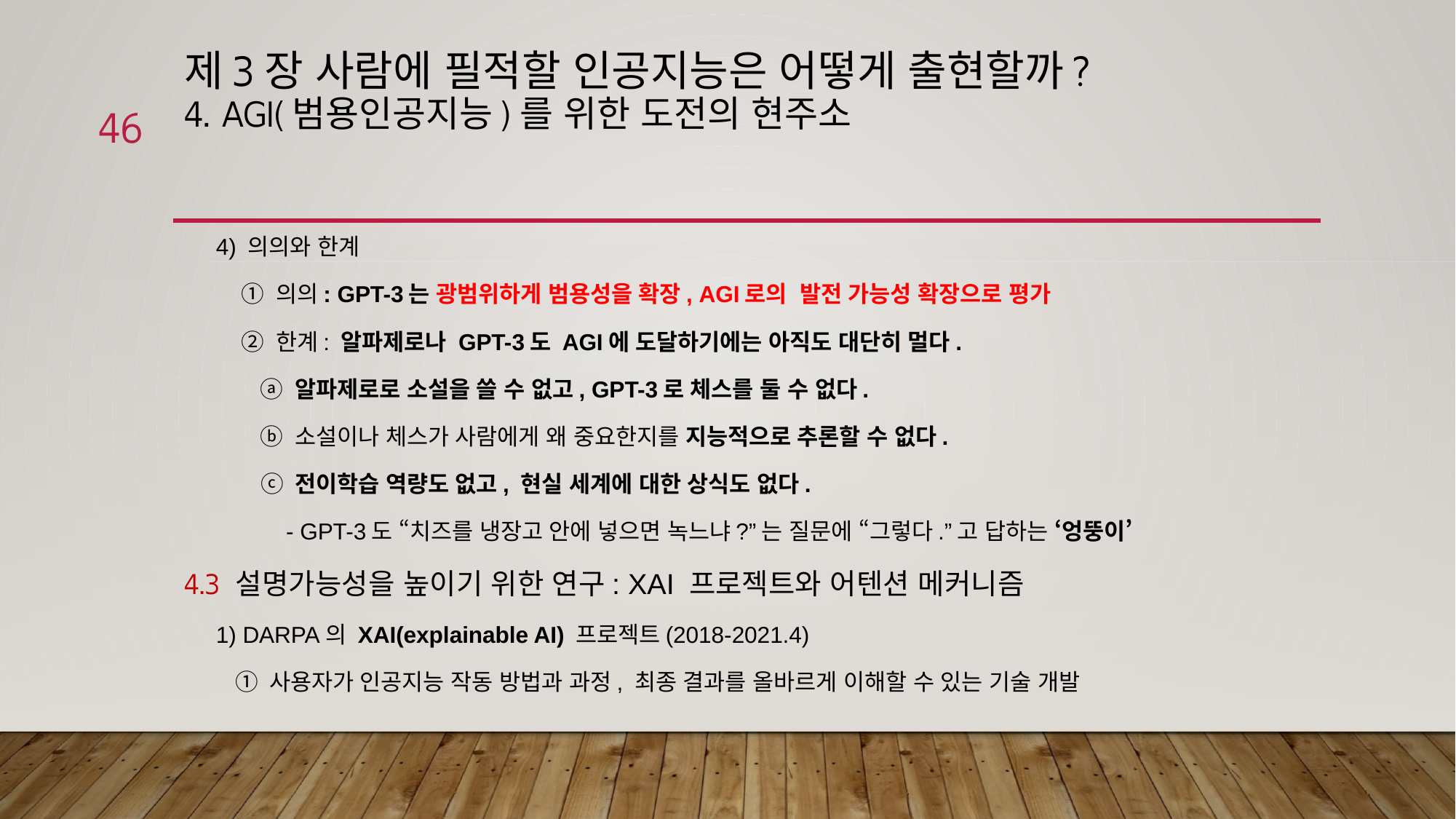

# 제3장 사람에 필적할 인공지능은 어떻게 출현할까? 4. AGI(범용인공지능)를 위한 도전의 현주소
46

     4) 의의와 한계
         ① 의의: GPT-3는 광범위하게 범용성을 확장, AGI로의  발전 가능성 확장으로 평가
         ② 한계: 알파제로나 GPT-3도 AGI에 도달하기에는 아직도 대단히 멀다.
            ⓐ 알파제로로 소설을 쓸 수 없고, GPT-3로 체스를 둘 수 없다.
            ⓑ 소설이나 체스가 사람에게 왜 중요한지를 지능적으로 추론할 수 없다.
            ⓒ 전이학습 역량도 없고, 현실 세계에 대한 상식도 없다.
                - GPT-3도 “치즈를 냉장고 안에 넣으면 녹느냐?”는 질문에 “그렇다.”고 답하는 ‘엉뚱이’
4.3 설명가능성을 높이기 위한 연구: XAI 프로젝트와 어텐션 메커니즘
     1) DARPA의 XAI(explainable AI) 프로젝트(2018-2021.4)
        ① 사용자가 인공지능 작동 방법과 과정, 최종 결과를 올바르게 이해할 수 있는 기술 개발